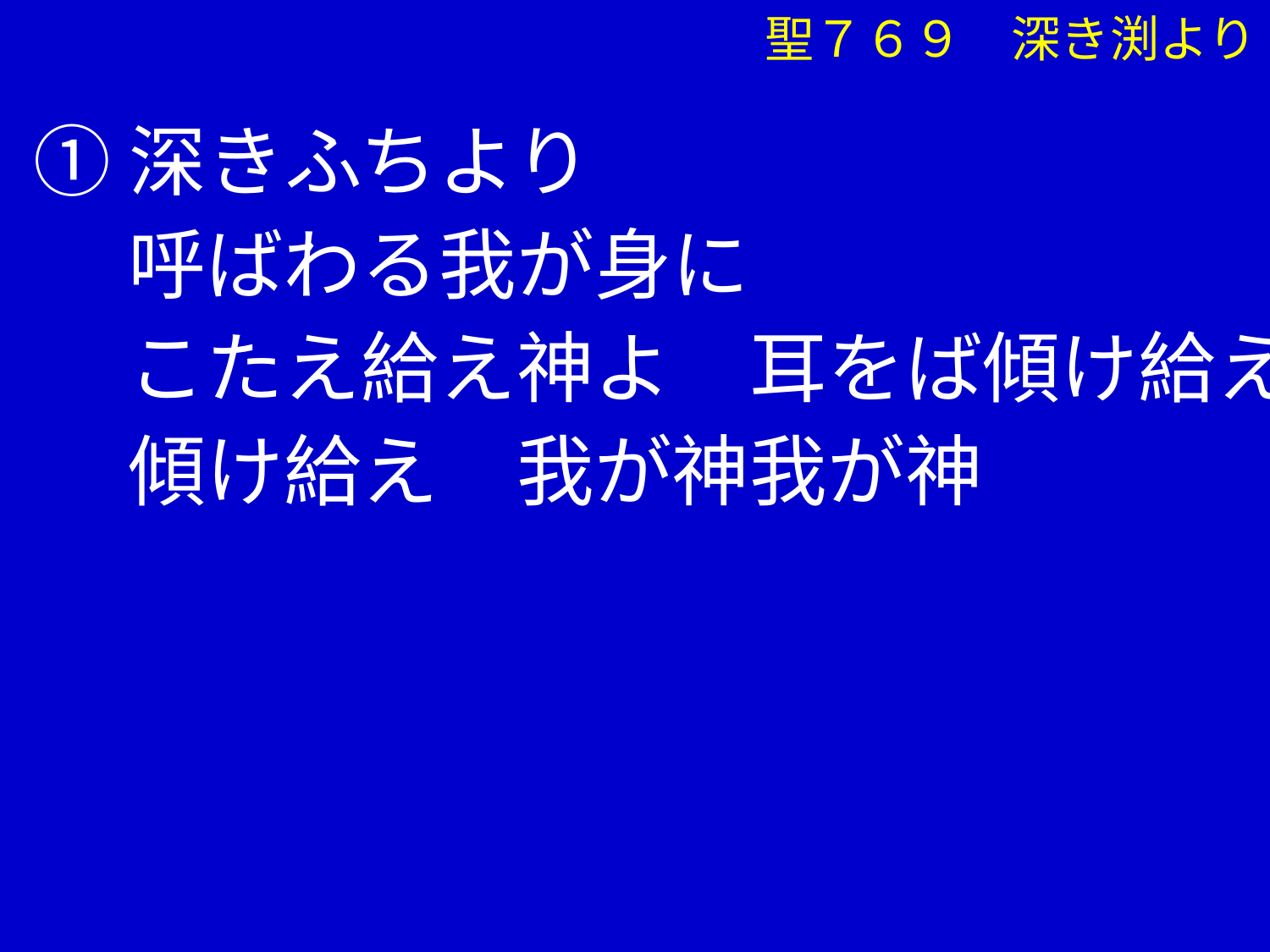

聖７６９　深き渕より
①深きふちより
　 呼ばわる我が身に
　 こたえ給え神よ　耳をば傾け給え
　 傾け給え　我が神我が神